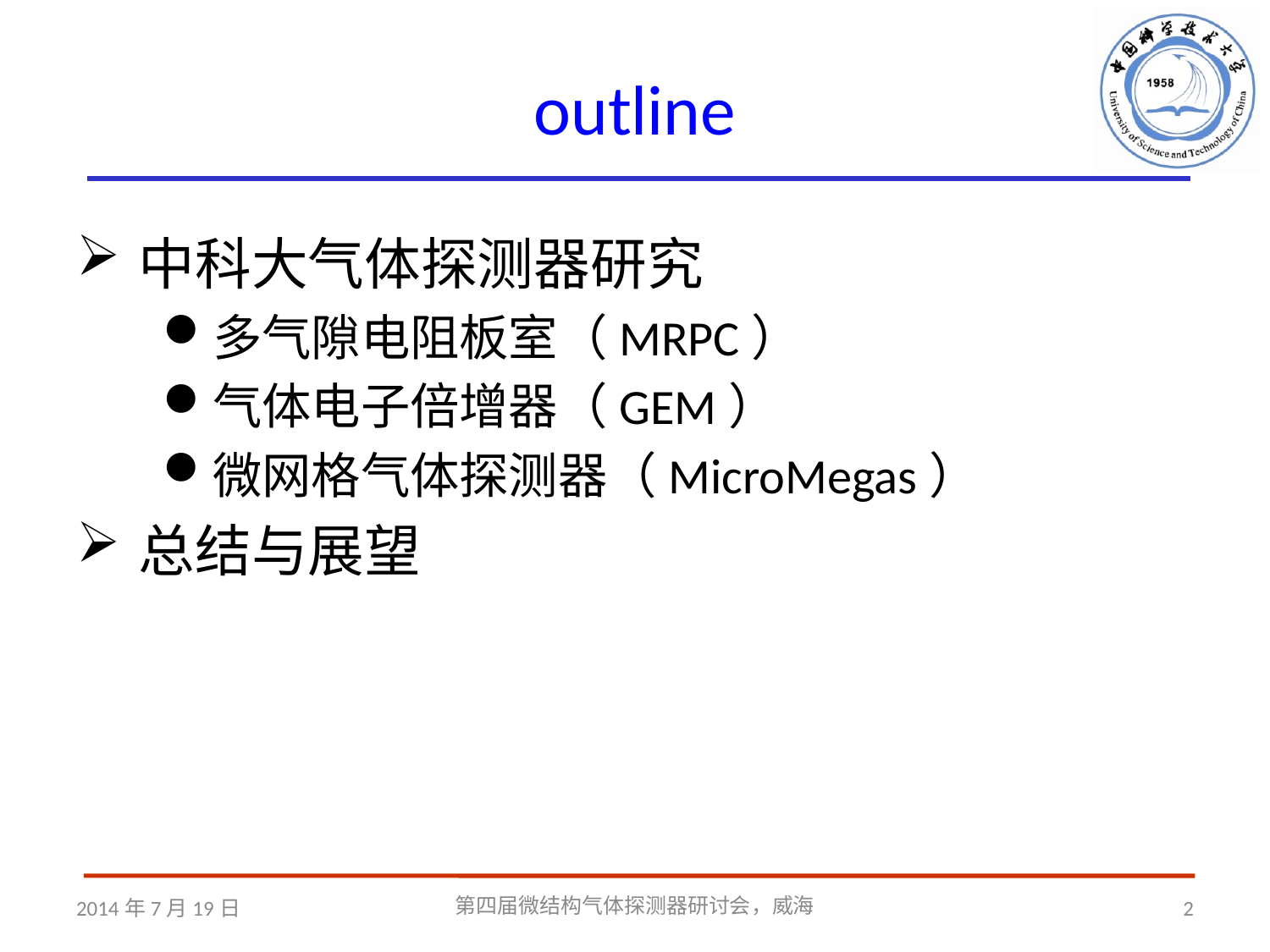

中科大气体探测器研究
多气隙电阻板室（MRPC）
气体电子倍增器（GEM）
微网格气体探测器（MicroMegas）
总结与展望
outline
2014年7月19日
第四届微结构气体探测器研讨会，威海
2